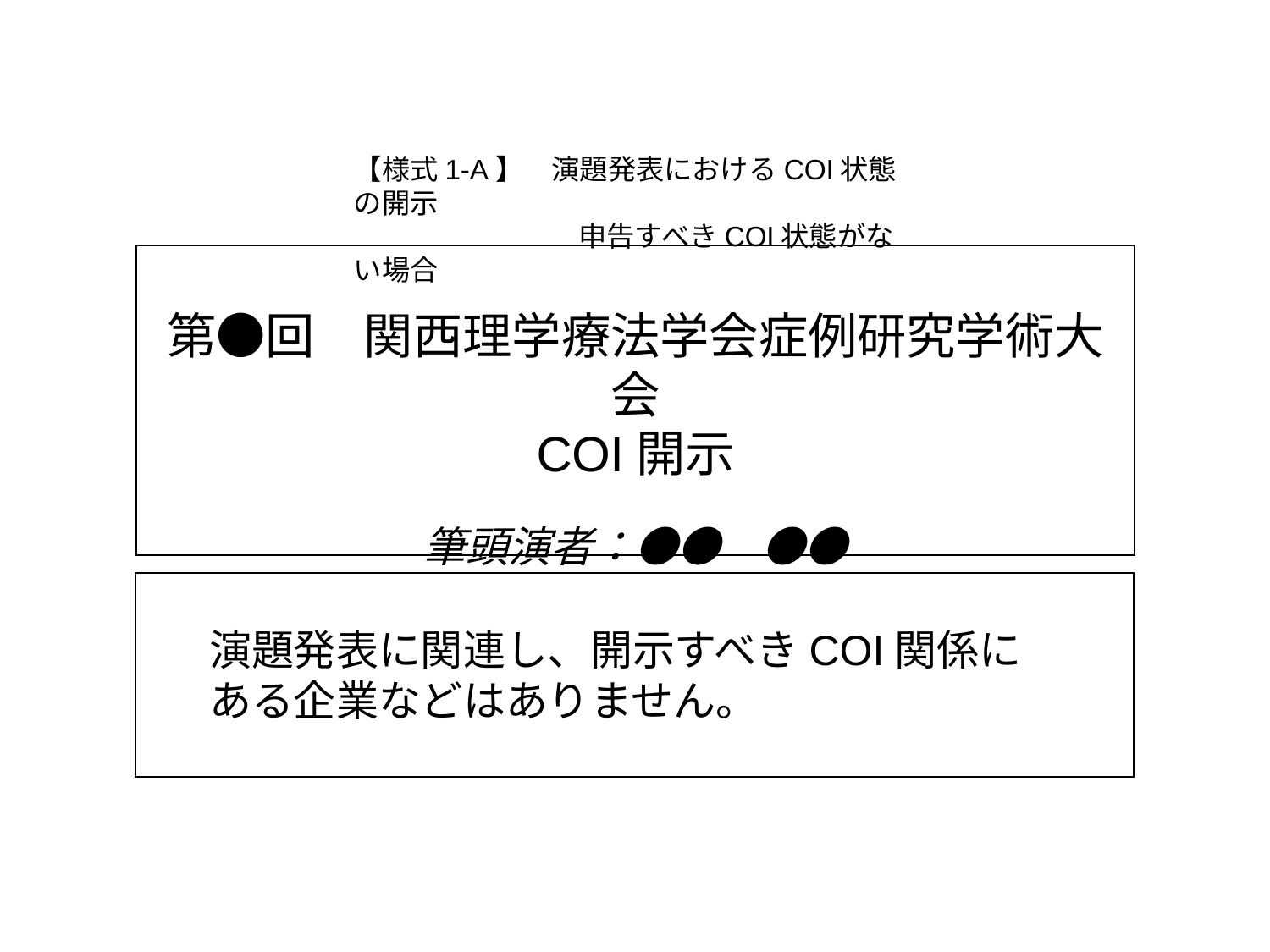

【様式1-A】　演題発表におけるCOI状態の開示
　　　　　　　　申告すべきCOI状態がない場合

第●回　関西理学療法学会症例研究学術大会
COI開示

筆頭演者：●●　●●

演題発表に関連し、開示すべきCOI関係にある企業などはありません。